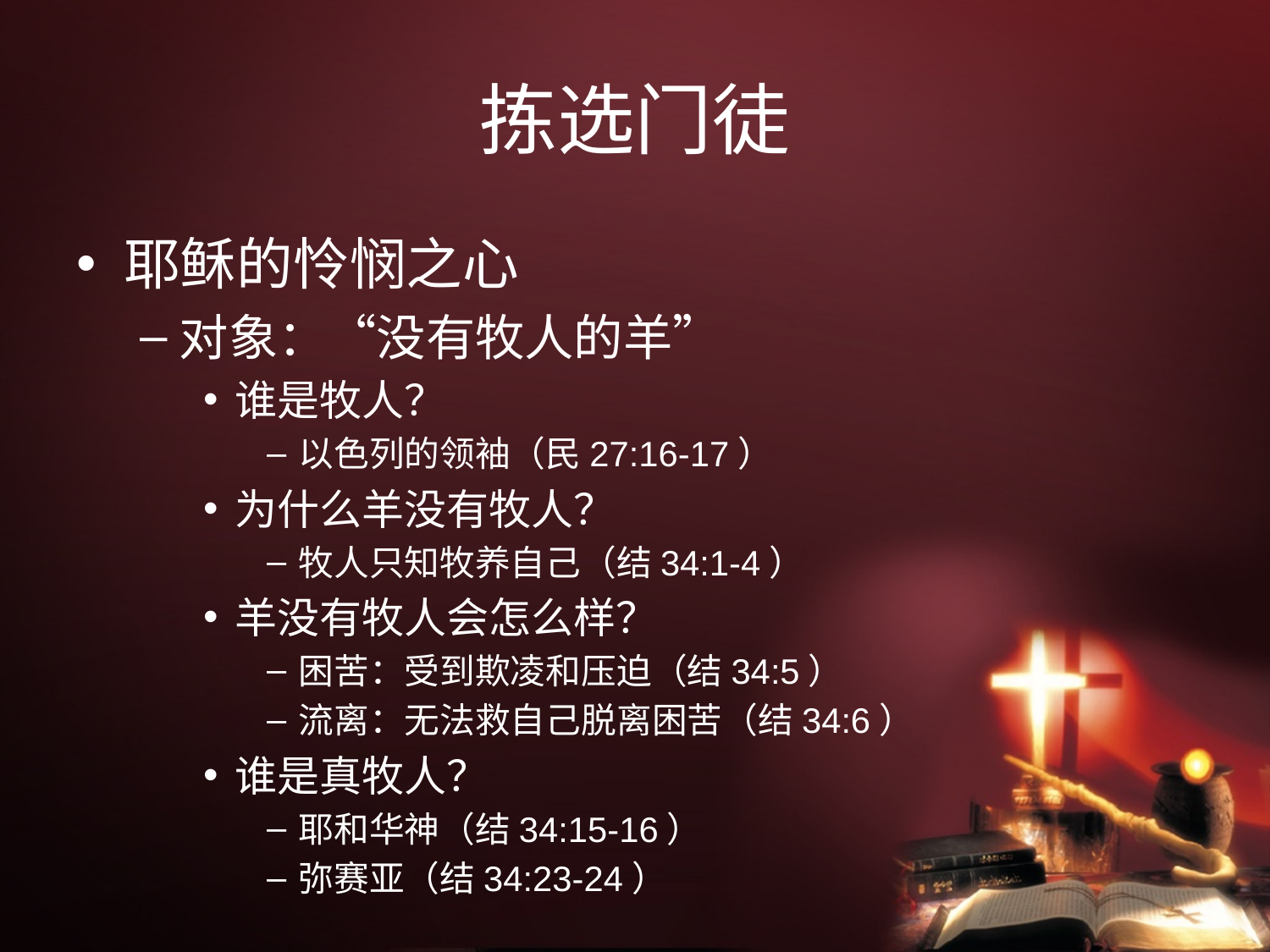

# 拣选门徒
耶稣的怜悯之心
对象：“没有牧人的羊”
谁是牧人？
以色列的领袖（民27:16-17）
为什么羊没有牧人？
牧人只知牧养自己（结34:1-4）
羊没有牧人会怎么样？
困苦：受到欺凌和压迫（结34:5）
流离：无法救自己脱离困苦（结34:6）
谁是真牧人？
耶和华神（结34:15-16）
弥赛亚（结34:23-24）